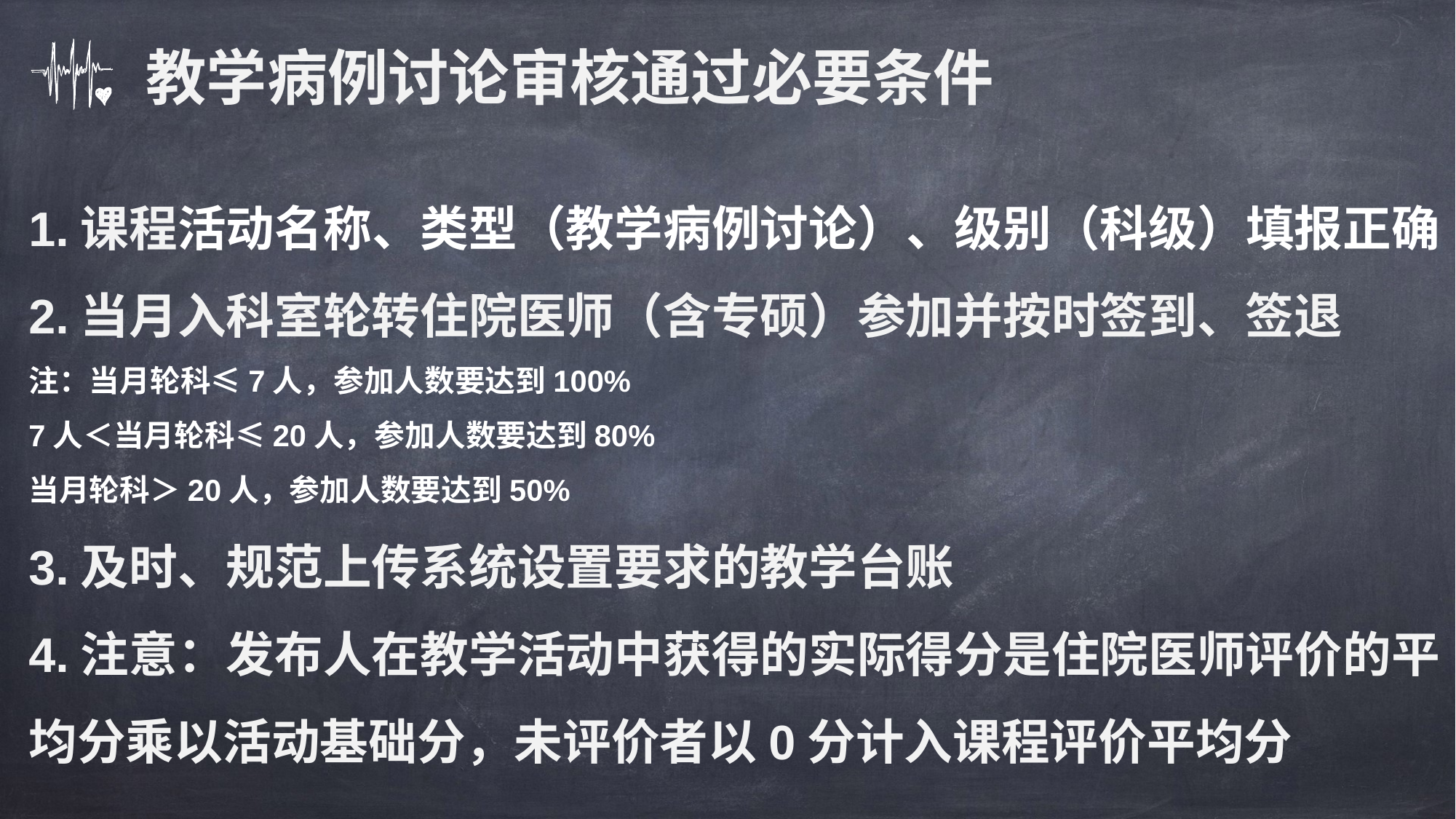

教学病例讨论审核通过必要条件
1.课程活动名称、类型（教学病例讨论）、级别（科级）填报正确
2.当月入科室轮转住院医师（含专硕）参加并按时签到、签退
注：当月轮科≤7人，参加人数要达到100%
7人＜当月轮科≤20人，参加人数要达到80%
当月轮科＞20人，参加人数要达到50%
3.及时、规范上传系统设置要求的教学台账
4.注意：发布人在教学活动中获得的实际得分是住院医师评价的平均分乘以活动基础分，未评价者以0分计入课程评价平均分